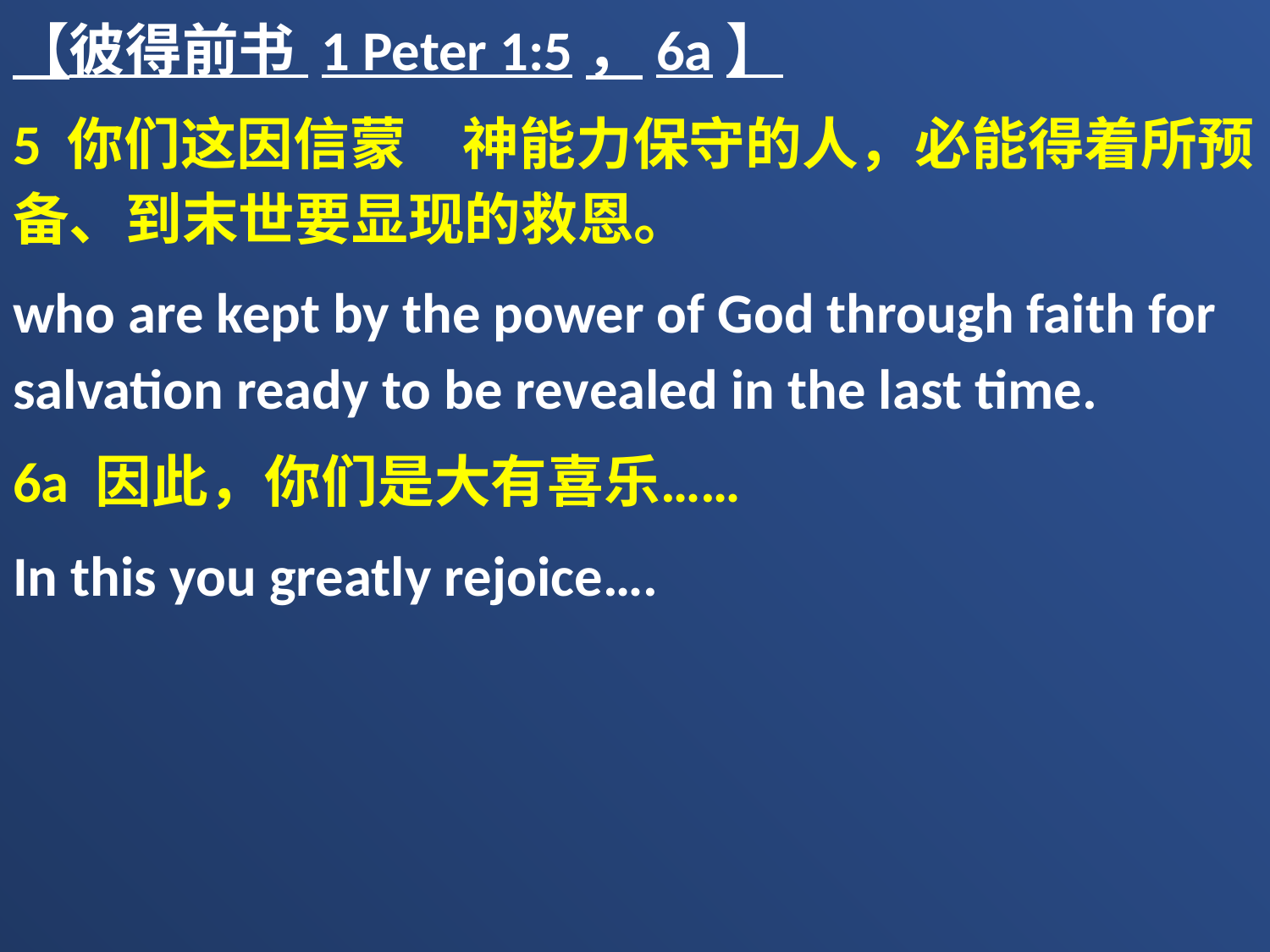

【彼得前书 1 Peter 1:5，6a】
5 你们这因信蒙　神能力保守的人，必能得着所预备、到末世要显现的救恩。
who are kept by the power of God through faith for salvation ready to be revealed in the last time.
6a 因此，你们是大有喜乐……
In this you greatly rejoice….